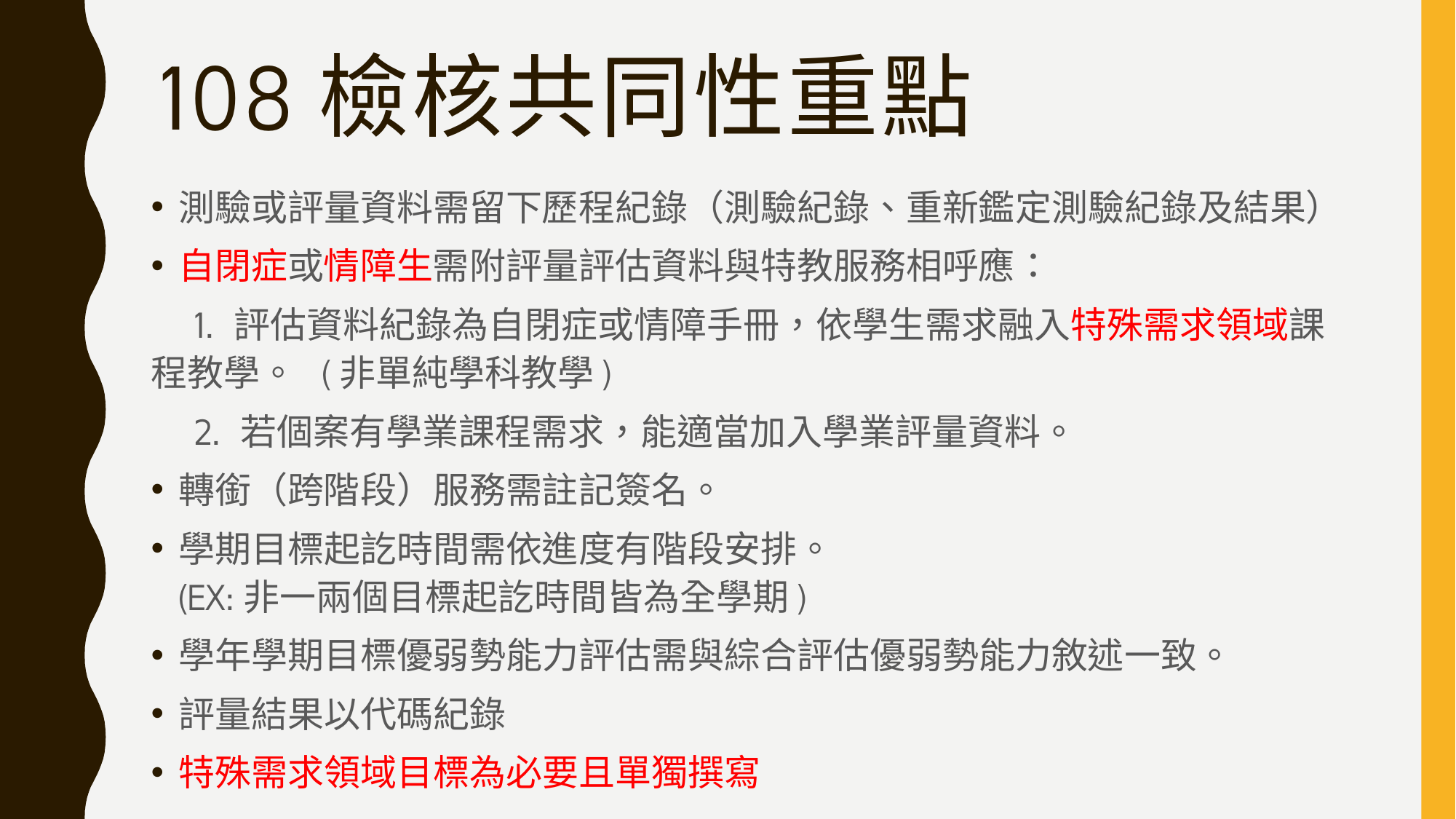

# 108檢核共同性重點
測驗或評量資料需留下歷程紀錄（測驗紀錄、重新鑑定測驗紀錄及結果）
自閉症或情障生需附評量評估資料與特教服務相呼應：
    1. 評估資料紀錄為自閉症或情障手冊，依學生需求融入特殊需求領域課程教學。  (非單純學科教學)
    2. 若個案有學業課程需求，能適當加入學業評量資料。
轉銜（跨階段）服務需註記簽名。
學期目標起訖時間需依進度有階段安排。
(EX:非一兩個目標起訖時間皆為全學期)
學年學期目標優弱勢能力評估需與綜合評估優弱勢能力敘述一致。
評量結果以代碼紀錄
特殊需求領域目標為必要且單獨撰寫